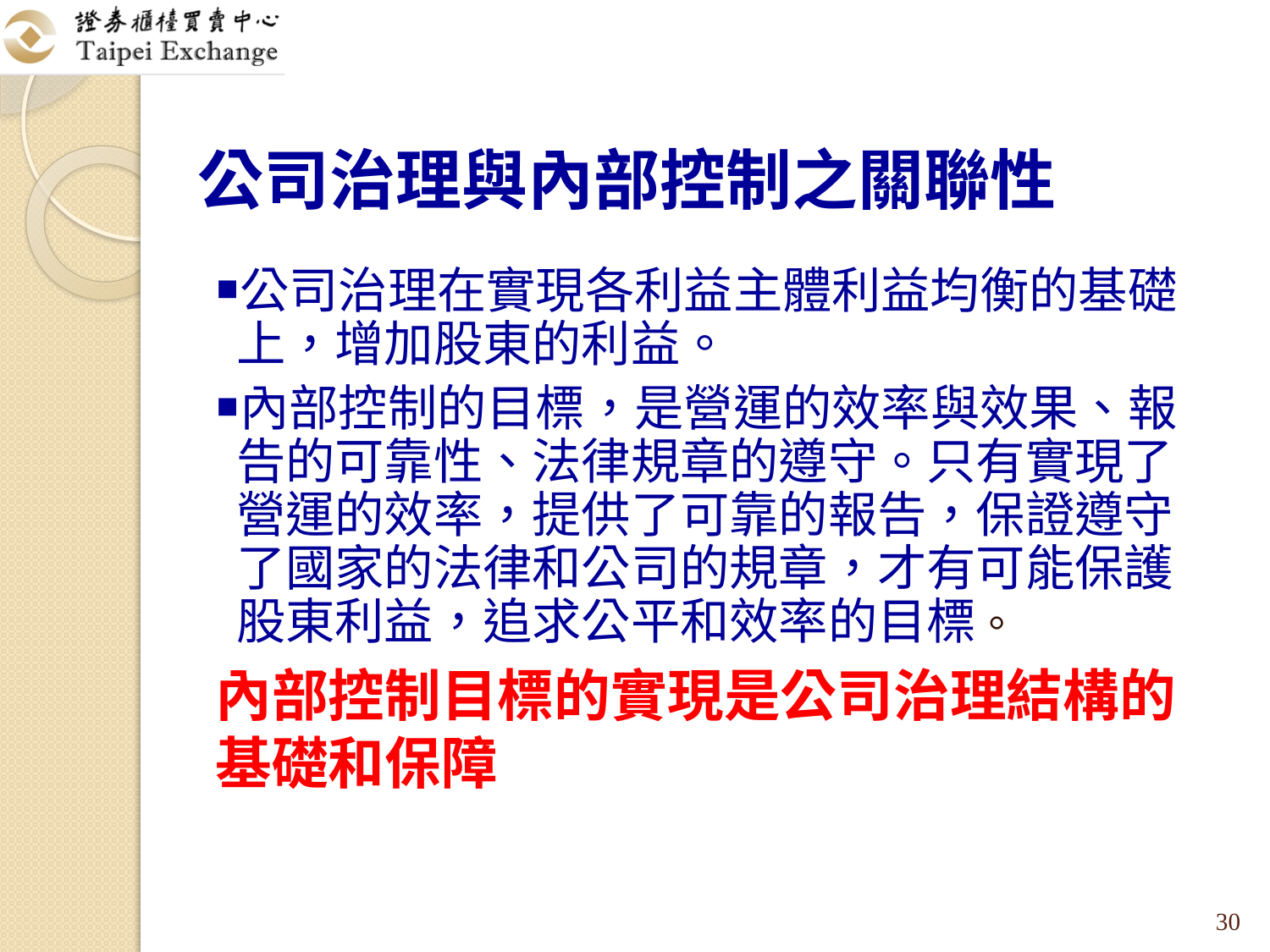

# 公司治理與內部控制之關聯性
￭公司治理在實現各利益主體利益均衡的基礎上，增加股東的利益。
￭內部控制的目標，是營運的效率與效果、報告的可靠性、法律規章的遵守。只有實現了營運的效率，提供了可靠的報告，保證遵守了國家的法律和公司的規章，才有可能保護股東利益，追求公平和效率的目標。
內部控制目標的實現是公司治理結構的基礎和保障

30